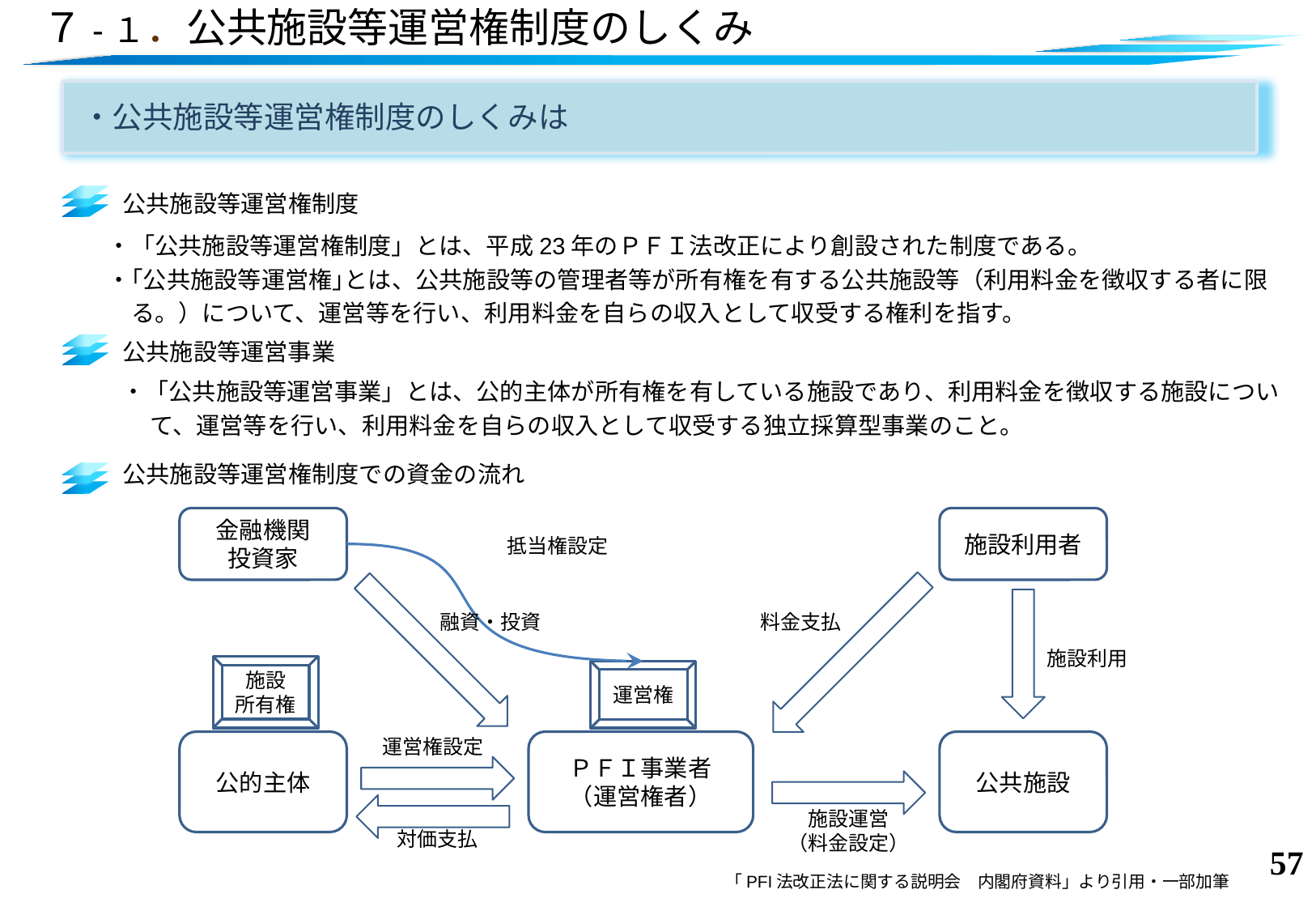

# ７-１．公共施設等運営権制度のしくみ
・公共施設等運営権制度のしくみは
公共施設等運営権制度

・「公共施設等運営権制度」とは、平成23年のＰＦＩ法改正により創設された制度である。
・｢公共施設等運営権｣とは、公共施設等の管理者等が所有権を有する公共施設等（利用料金を徴収する者に限る。）について、運営等を行い、利用料金を自らの収入として収受する権利を指す。
公共施設等運営事業

・「公共施設等運営事業」とは、公的主体が所有権を有している施設であり、利用料金を徴収する施設について、運営等を行い、利用料金を自らの収入として収受する独立採算型事業のこと。
公共施設等運営権制度での資金の流れ

金融機関
投資家
施設利用者
抵当権設定

融資・投資
料金支払
施設利用
施設
所有権
運営権
運営権設定
公的主体
ＰＦＩ事業者
（運営権者）
公共施設

施設運営
（料金設定）
対価支払
57
「PFI法改正法に関する説明会　内閣府資料」より引用・一部加筆